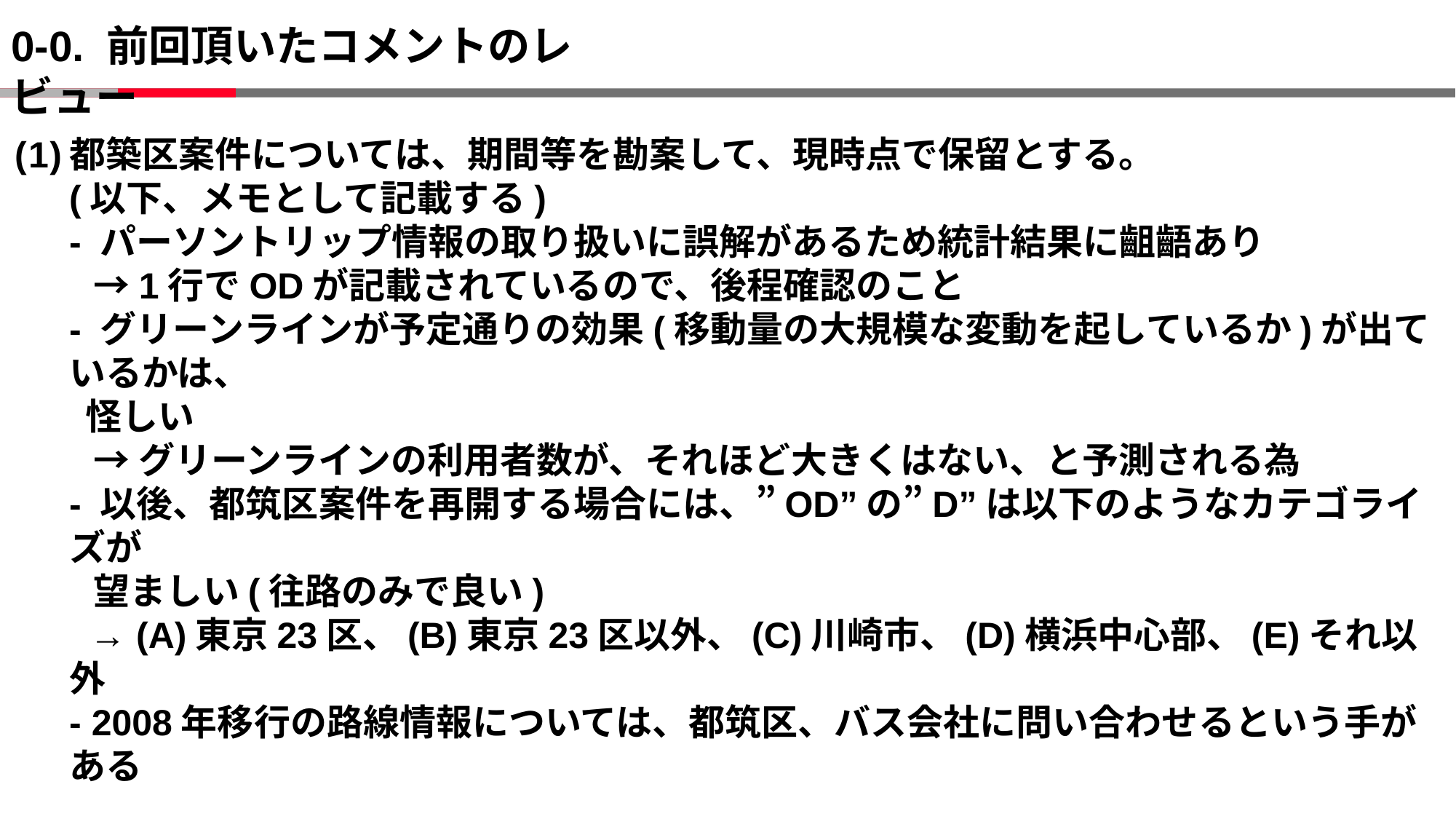

# 0-0. 前回頂いたコメントのレビュー
都築区案件については、期間等を勘案して、現時点で保留とする。
(以下、メモとして記載する)
- パーソントリップ情報の取り扱いに誤解があるため統計結果に齟齬あり
   →1行でODが記載されているので、後程確認のこと
- グリーンラインが予定通りの効果(移動量の大規模な変動を起しているか)が出ているかは、
  怪しい
   → グリーンラインの利用者数が、それほど大きくはない、と予測される為
- 以後、都筑区案件を再開する場合には、”OD”の”D”は以下のようなカテゴライズが
   望ましい(往路のみで良い)
  → (A)東京23区、(B)東京23区以外、(C)川崎市、(D)横浜中心部、(E)それ以外
- 2008年移行の路線情報については、都筑区、バス会社に問い合わせるという手がある

富岡地区のとみおかーとをベースとした、ミクロモデルを先行的に取り扱うものとする
先ずは、上記(2)のシミュレータの作成を急ぐこと